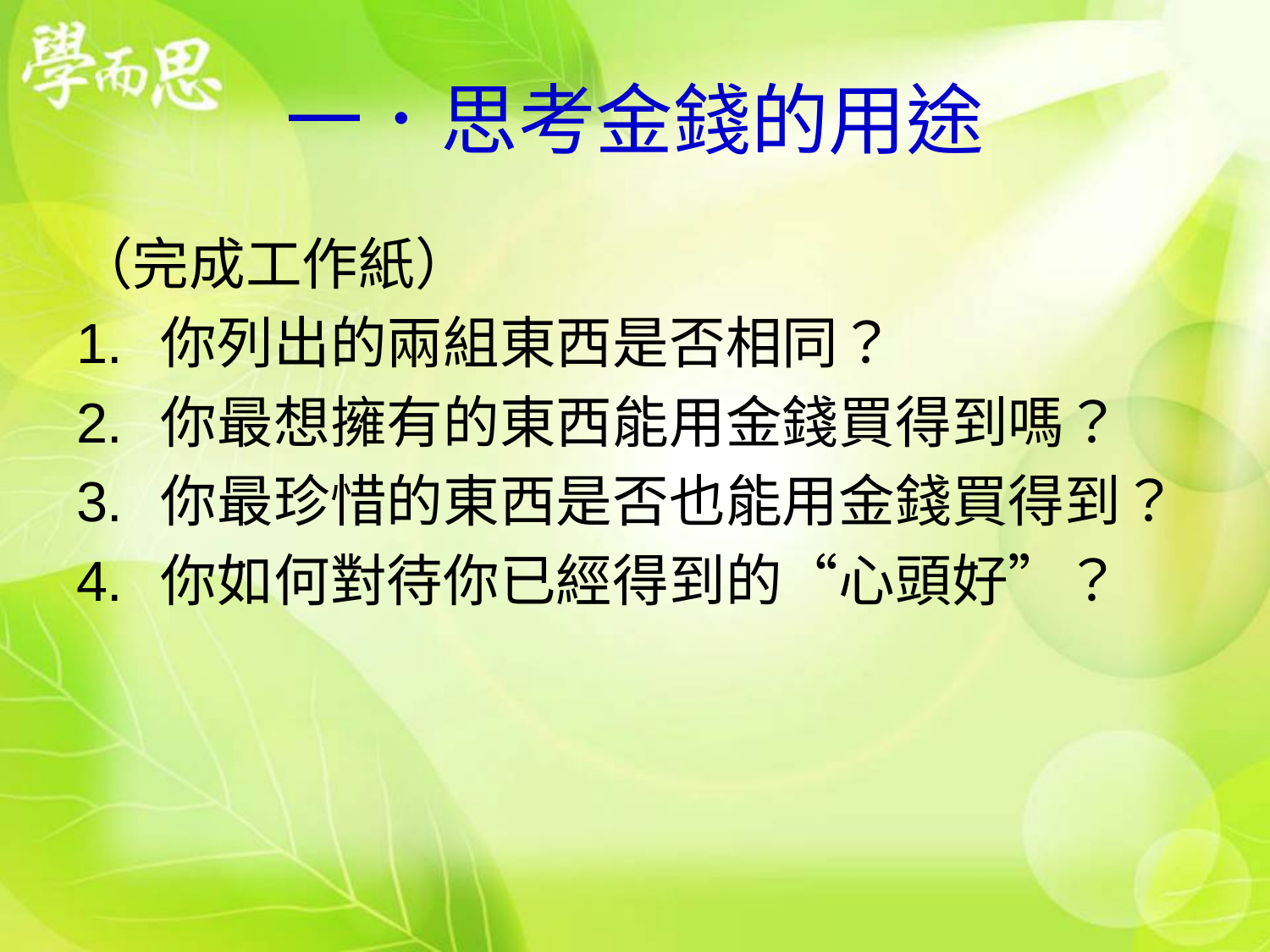

# 一．思考金錢的用途
（完成工作紙）
你列出的兩組東西是否相同？
你最想擁有的東西能用金錢買得到嗎？
你最珍惜的東西是否也能用金錢買得到？
你如何對待你已經得到的“心頭好”？